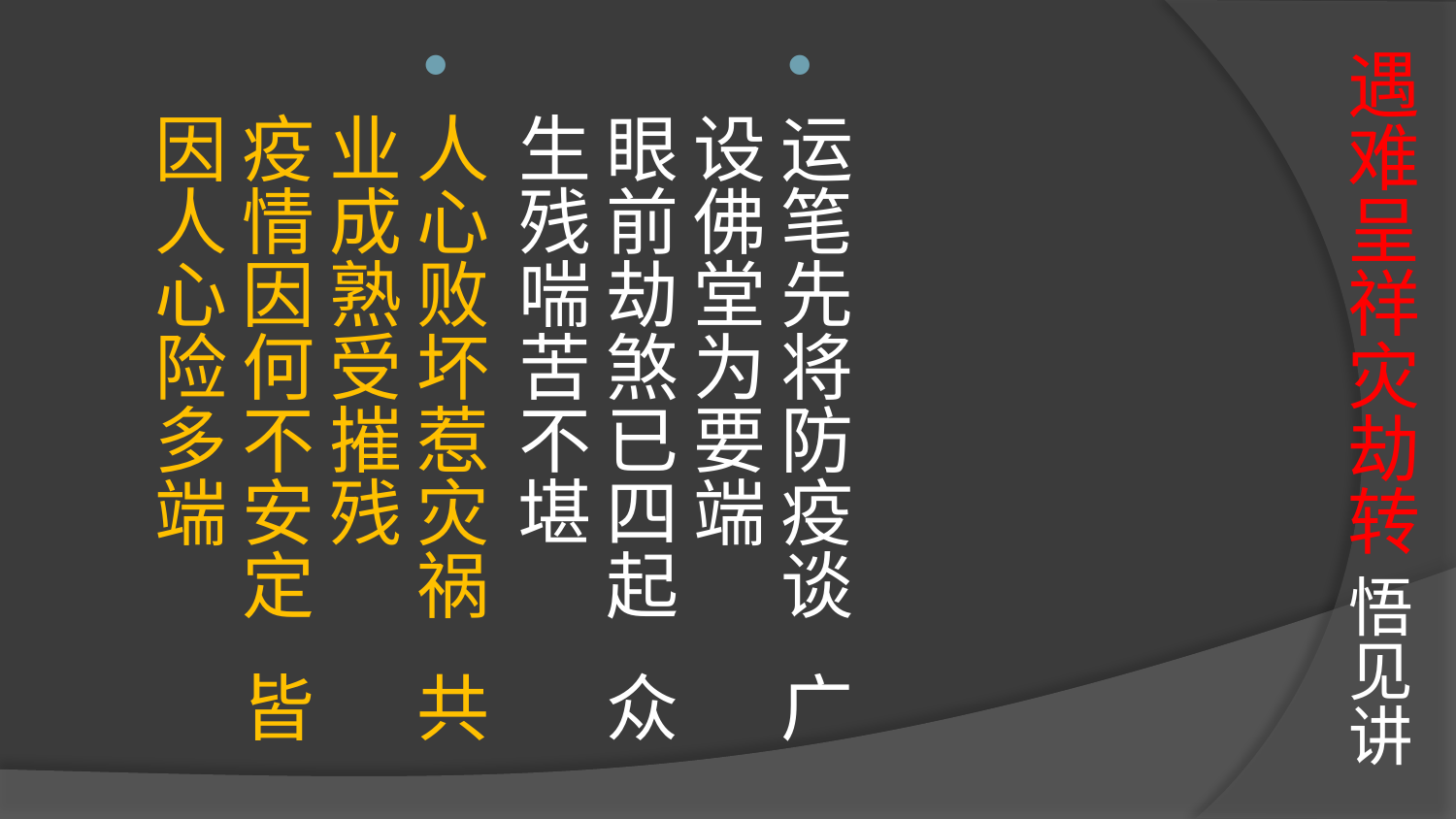

# 遇难呈祥灾劫转 悟见讲
运笔先将防疫谈   广设佛堂为要端
眼前劫煞已四起   众生残喘苦不堪
人心败坏惹灾祸   共业成熟受摧残
疫情因何不安定   皆因人心险多端